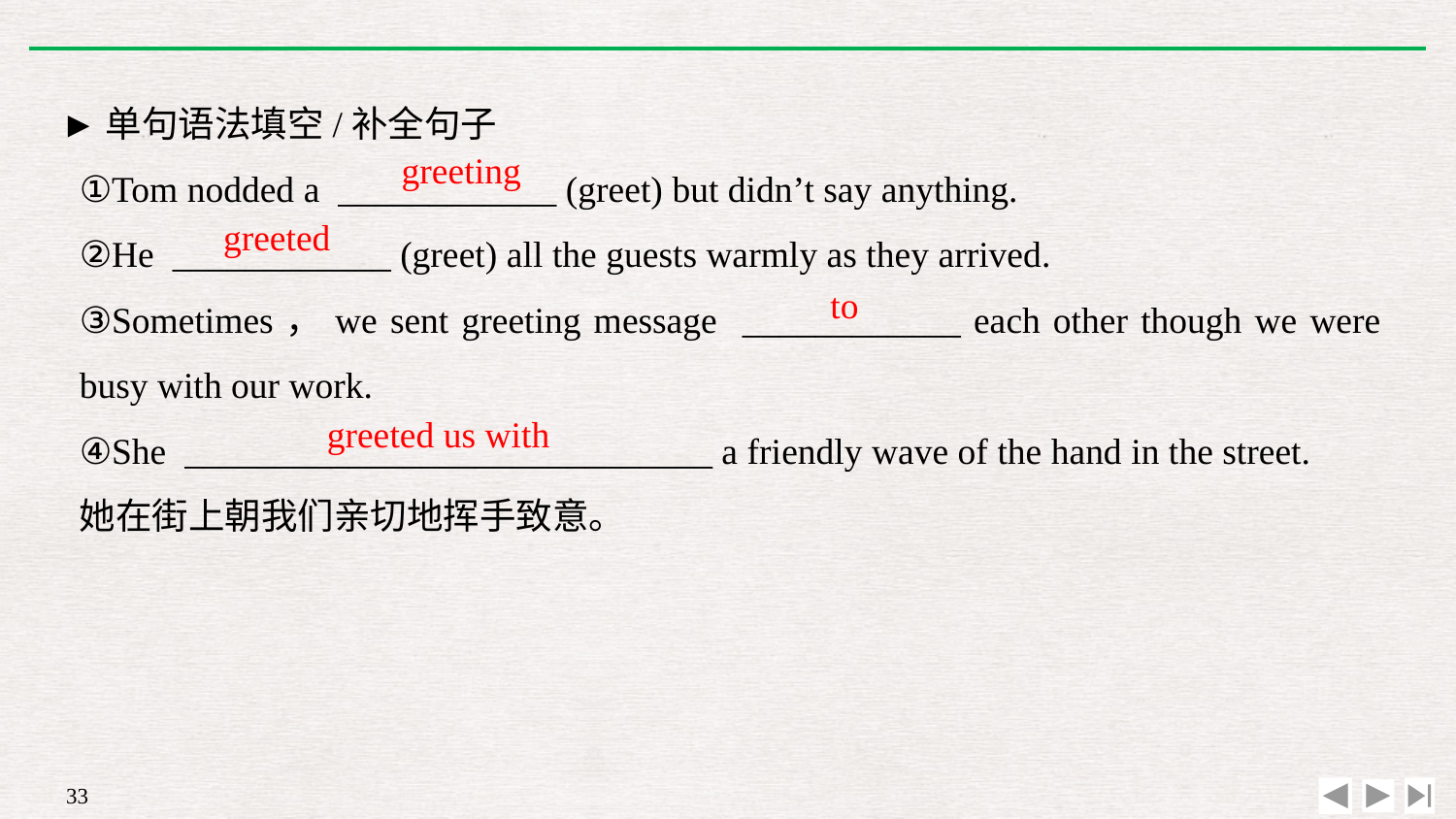

►单句语法填空/补全句子
①Tom nodded a  ____________ (greet) but didn’t say anything.
②He  ____________ (greet) all the guests warmly as they arrived.
③Sometimes，we sent greeting message  ____________ each other though we were busy with our work.
④She  _____________________________ a friendly wave of the hand in the street.
她在街上朝我们亲切地挥手致意。
greeting
greeted
to
greeted us with